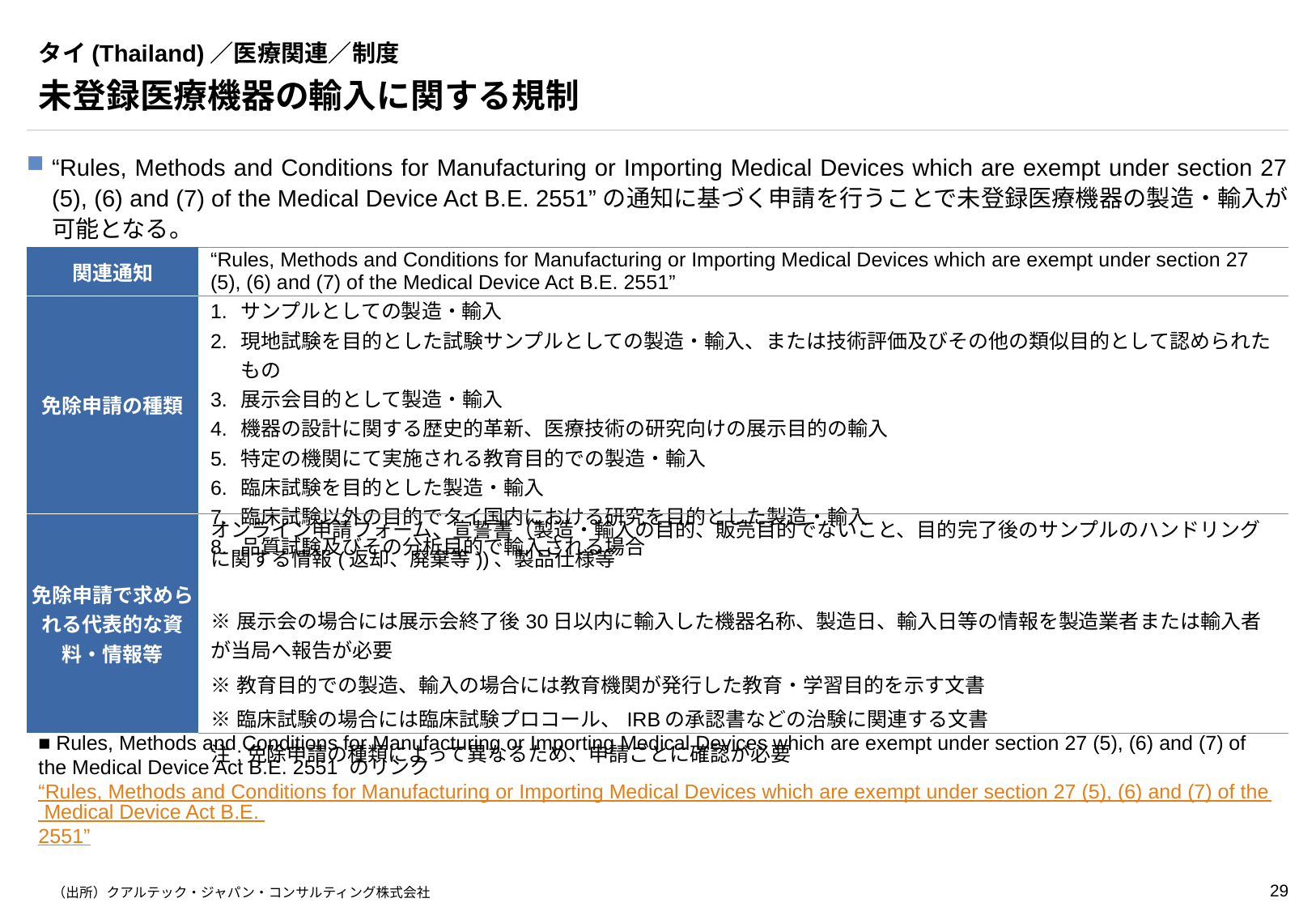

# タイ(Thailand)／医療関連／制度
未登録医療機器の輸入に関する規制
“Rules, Methods and Conditions for Manufacturing or Importing Medical Devices which are exempt under section 27 (5), (6) and (7) of the Medical Device Act B.E. 2551”の通知に基づく申請を行うことで未登録医療機器の製造・輸入が可能となる。
| 関連通知 | “Rules, Methods and Conditions for Manufacturing or Importing Medical Devices which are exempt under section 27 (5), (6) and (7) of the Medical Device Act B.E. 2551” |
| --- | --- |
| 免除申請の種類 | サンプルとしての製造・輸入 現地試験を目的とした試験サンプルとしての製造・輸入、または技術評価及びその他の類似目的として認められたもの 展示会目的として製造・輸入 機器の設計に関する歴史的革新、医療技術の研究向けの展示目的の輸入 特定の機関にて実施される教育目的での製造・輸入 臨床試験を目的とした製造・輸入 臨床試験以外の目的でタイ国内における研究を目的とした製造・輸入 品質試験及びその分析目的で輸入される場合 |
| 免除申請で求められる代表的な資料・情報等 | オンライン申請フォーム、宣誓書（製造・輸入の目的、販売目的でないこと、目的完了後のサンプルのハンドリングに関する情報(返却、廃棄等))、製品仕様等 ※展示会の場合には展示会終了後30日以内に輸入した機器名称、製造日、輸入日等の情報を製造業者または輸入者が当局へ報告が必要 ※教育目的での製造、輸入の場合には教育機関が発行した教育・学習目的を示す文書 ※臨床試験の場合には臨床試験プロコール、IRBの承認書などの治験に関連する文書 注:免除申請の種類によって異なるため、申請ごとに確認が必要 |
■ Rules, Methods and Conditions for Manufacturing or Importing Medical Devices which are exempt under section 27 (5), (6) and (7) of the Medical Device Act B.E. 2551 のリンク
“Rules, Methods and Conditions for Manufacturing or Importing Medical Devices which are exempt under section 27 (5), (6) and (7) of the Medical Device Act B.E. 2551”
（出所）クアルテック・ジャパン・コンサルティング株式会社